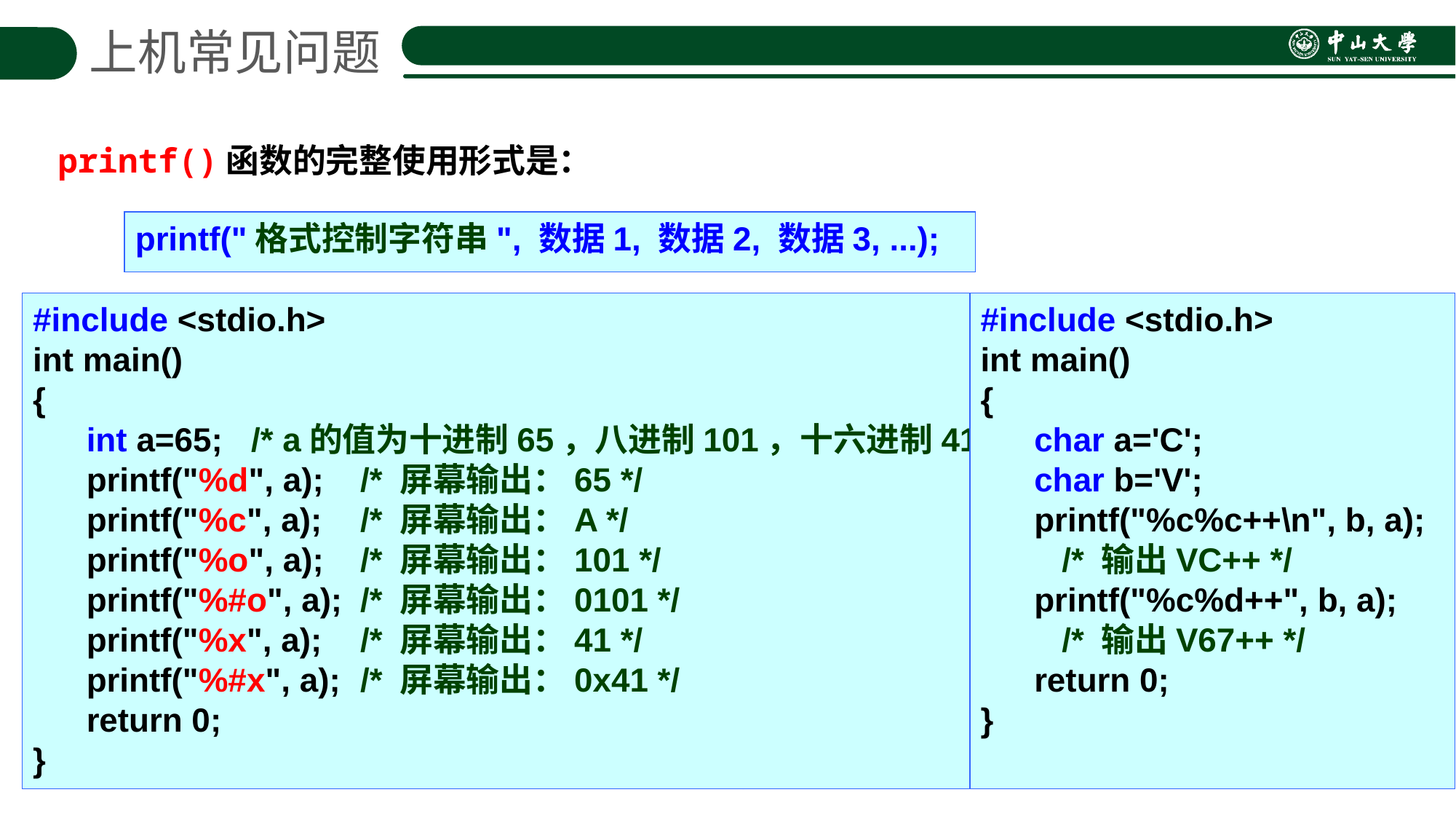

上机常见问题
printf()函数的完整使用形式是：
printf("格式控制字符串", 数据1, 数据2, 数据3, ...);
#include <stdio.h>
int main()
{
	int a=65;	/* a的值为十进制65，八进制101，十六进制41 */
	printf("%d", a);	/* 屏幕输出：65 */
	printf("%c", a);	/* 屏幕输出：A */
	printf("%o", a);	/* 屏幕输出：101 */
	printf("%#o", a);	/* 屏幕输出：0101 */
	printf("%x", a);	/* 屏幕输出：41 */
	printf("%#x", a);	/* 屏幕输出：0x41 */
	return 0;
}
#include <stdio.h>
int main()
{
	char a='C';
	char b='V';
	printf("%c%c++\n", b, a);
	   /* 输出VC++ */
	printf("%c%d++", b, a);
	   /* 输出V67++ */
	return 0;
}

C语言程序设计
5